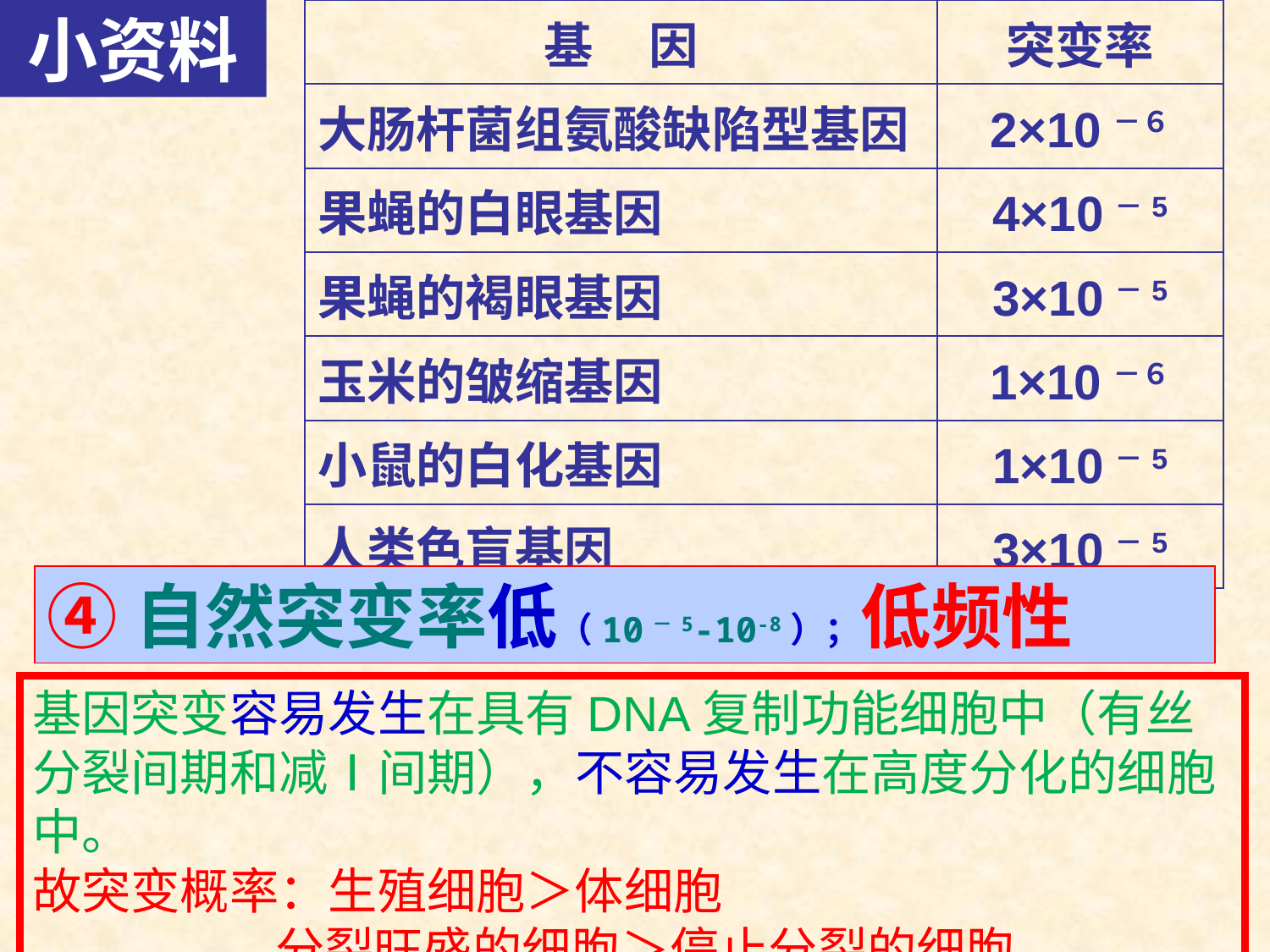

小资料
| 基 因 | 突变率 |
| --- | --- |
| 大肠杆菌组氨酸缺陷型基因 | 2×10－６ |
| 果蝇的白眼基因 | 4×10－5 |
| 果蝇的褐眼基因 | 3×10－5 |
| 玉米的皱缩基因 | 1×10－６ |
| 小鼠的白化基因 | 1×10－5 |
| 人类色盲基因 | 3×10－5 |
④自然突变率低（10－5-10-8）；低频性
基因突变容易发生在具有DNA复制功能细胞中（有丝分裂间期和减Ⅰ间期），不容易发生在高度分化的细胞中。
故突变概率：生殖细胞＞体细胞
                     分裂旺盛的细胞＞停止分裂的细胞